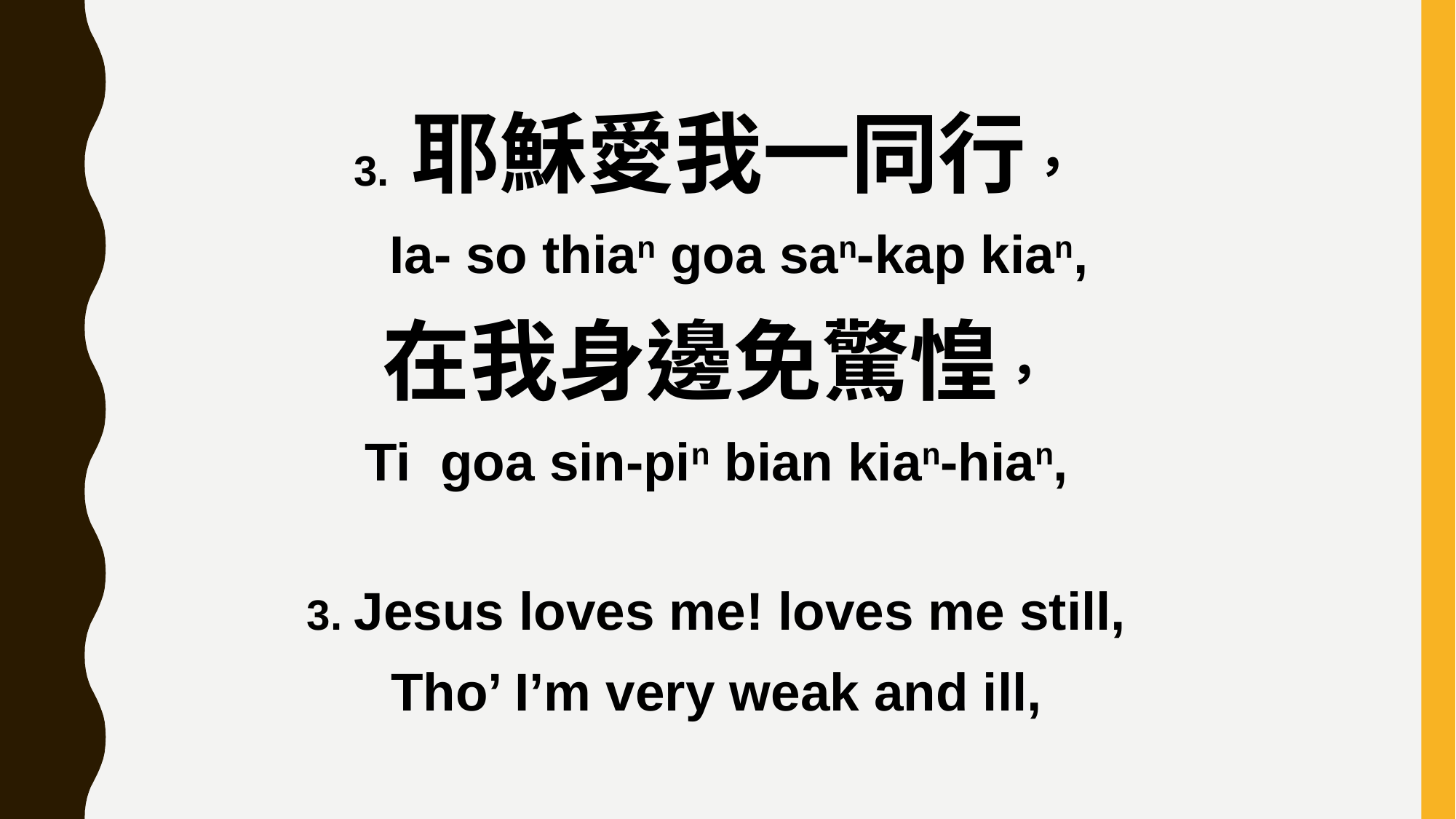

3. 耶穌愛我一同行，
   Ia- so thian goa san-kap kian,
在我身邊免驚惶，
Ti  goa sin-pin bian kian-hian,

3. Jesus loves me! loves me still,
Tho’ I’m very weak and ill,